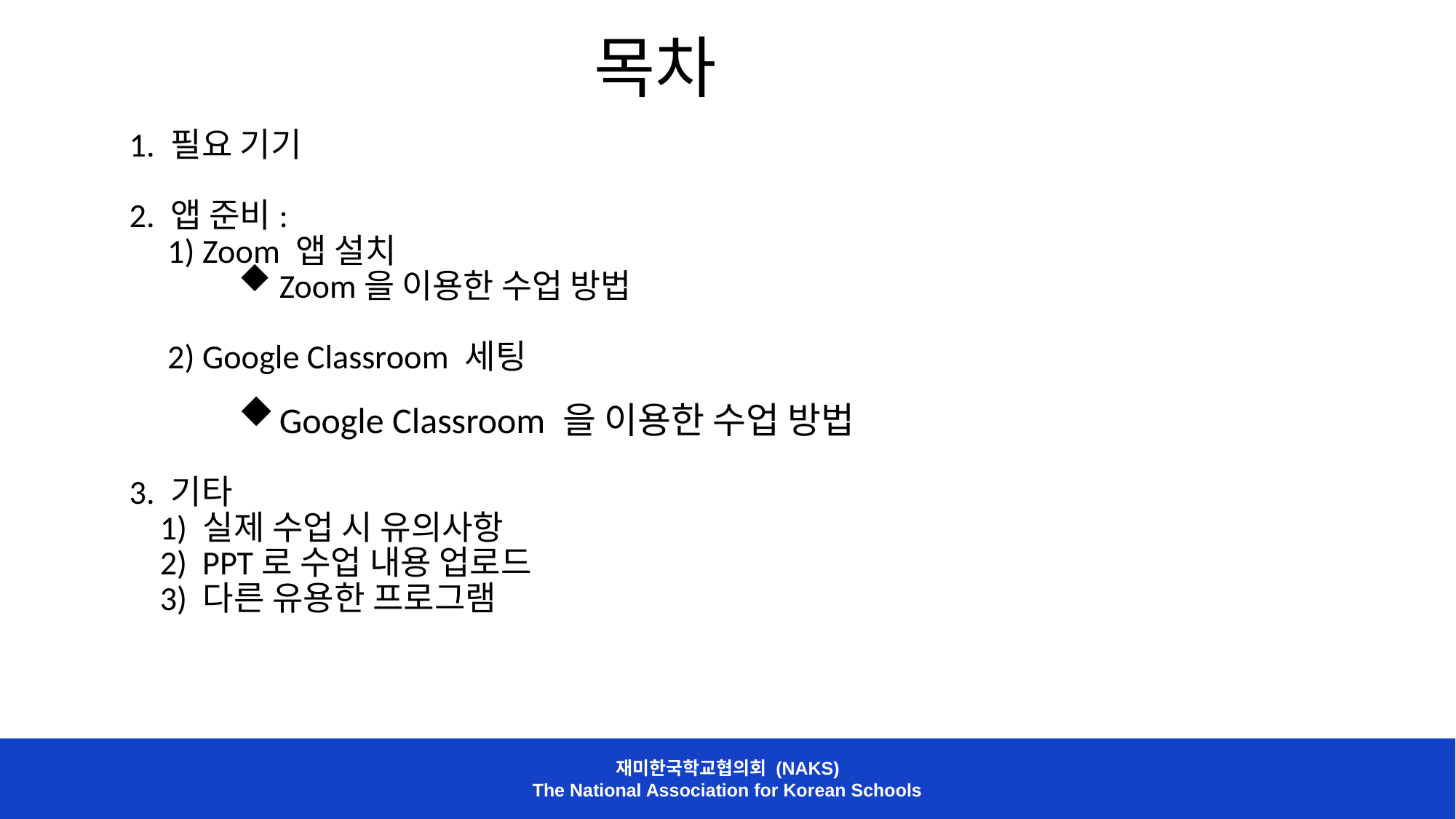

# 목차
1. 필요 기기

2. 앱 준비:
     1) Zoom 앱 설치
Zoom을 이용한 수업 방법

     2) Google Classroom 세팅

Google Classroom 을 이용한 수업 방법

3. 기타
    1) 실제 수업 시 유의사항
    2)  PPT로 수업 내용 업로드
    3) 다른 유용한 프로그램

재미한국학교협의회 (NAKS)
The National Association for Korean Schools